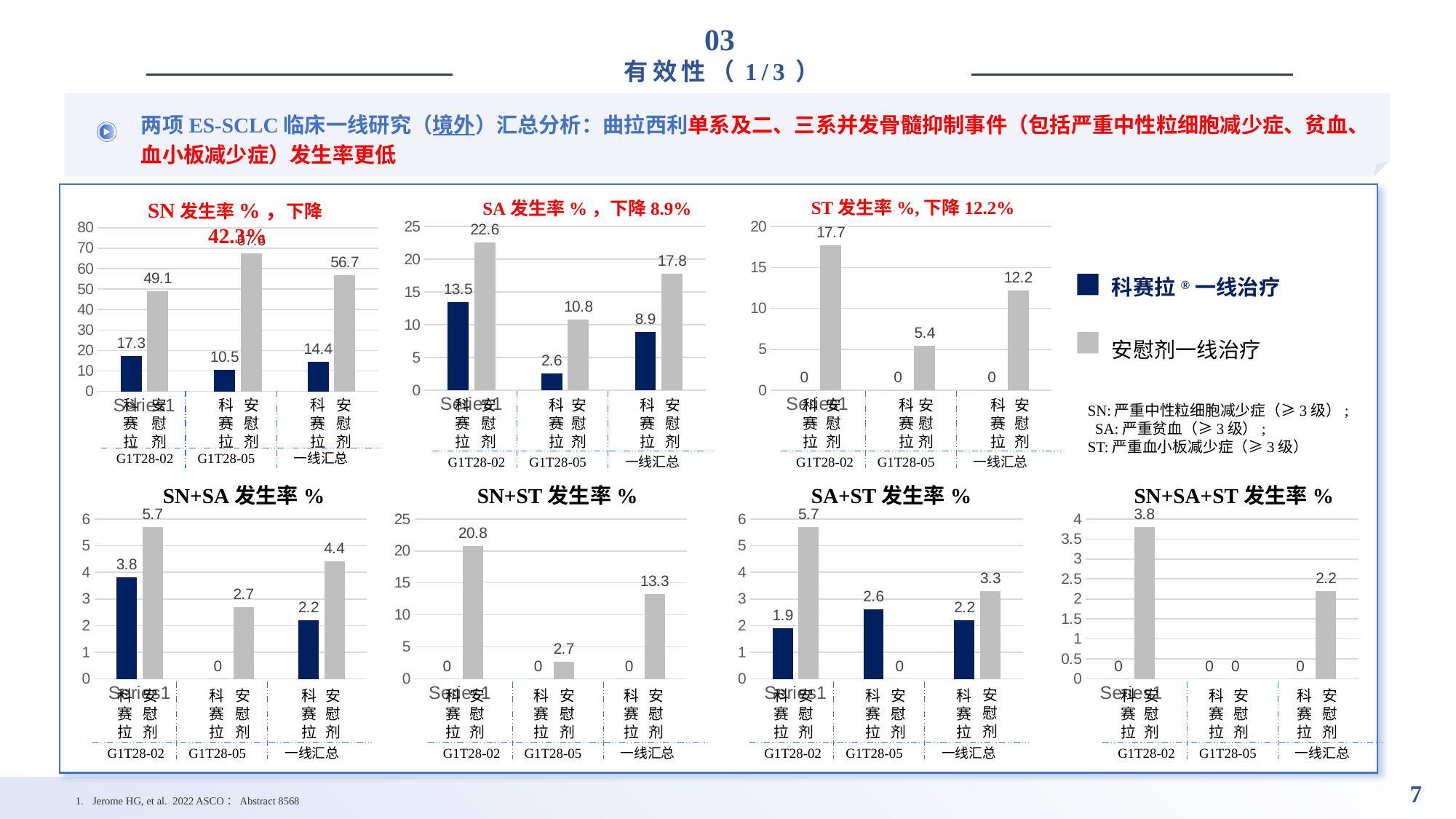

03
有效性（1/3）

两项ES-SCLC临床一线研究（境外）汇总分析：曲拉西利单系及二、三系并发骨髓抑制事件（包括严重中性粒细胞减少症、贫血、血小板减少症）发生率更低

ST发生率%,下降12.2%
SN发生率%，下降42.3%
SA发生率%，下降8.9%

### Chart

| Category | 系列 1 | 系列 2 |
|---|---|---|
|  | 17.3 | 49.1 |
|  | 10.5 | 67.6 |
|  | 14.4 | 56.7 |

### Chart

| Category | 系列 1 | 系列 2 |
|---|---|---|
|  | 13.5 | 22.6 |
|  | 2.6 | 10.8 |
|  | 8.9 | 17.8 |

### Chart

| Category | 系列 1 | 系列 2 |
|---|---|---|
|  | 0.0 | 17.7 |
|  | 0.0 | 5.4 |
|  | 0.0 | 12.2 |
科赛拉®一线治疗

安慰剂一线治疗

科赛拉
安慰剂
科赛拉
安慰剂
科赛拉
安慰剂
科赛拉
安慰剂
科赛拉
安慰剂
科赛拉
安慰剂
G1T28-02
G1T28-05
一线汇总
科赛拉
安慰剂
科赛拉
安慰剂
科赛拉
安慰剂
G1T28-02
G1T28-05
一线汇总
SN:严重中性粒细胞减少症（≥3级）;  SA:严重贫血（≥3级）;
ST:严重血小板减少症（≥3级）
G1T28-02
G1T28-05
一线汇总
SN+SA发生率%
SN+ST发生率%
SA+ST发生率%
SN+SA+ST发生率%

### Chart

| Category | 系列 1 | 系列 2 |
|---|---|---|
|  | 3.8 | 5.7 |
|  | 0.0 | 2.7 |
|  | 2.2 | 4.4 |

### Chart

| Category | 系列 1 | 系列 2 |
|---|---|---|
|  | 0.0 | 20.8 |
|  | 0.0 | 2.7 |
|  | 0.0 | 13.3 |

### Chart

| Category | 系列 1 | 系列 2 |
|---|---|---|
|  | 1.9 | 5.7 |
|  | 2.6 | 0.0 |
|  | 2.2 | 3.3 |

### Chart

| Category | 系列 1 | 系列 2 |
|---|---|---|
|  | 0.0 | 3.8 |
|  | 0.0 | 0.0 |
|  | 0.0 | 2.2 |
安慰剂
科赛拉
安慰剂
科赛拉
安慰剂
科赛拉
G1T28-02
G1T28-05
一线汇总
科赛拉
安慰剂
科赛拉
安慰剂
科赛拉
安慰剂
G1T28-02
G1T28-05
一线汇总
科赛拉
安慰剂
科赛拉
安慰剂
科赛拉
安慰剂
G1T28-02
G1T28-05
一线汇总
科赛拉
安慰剂
科赛拉
安慰剂
科赛拉
安慰剂
G1T28-02
G1T28-05
一线汇总
7
Jerome HG, et al.  2022 ASCO：Abstract 8568